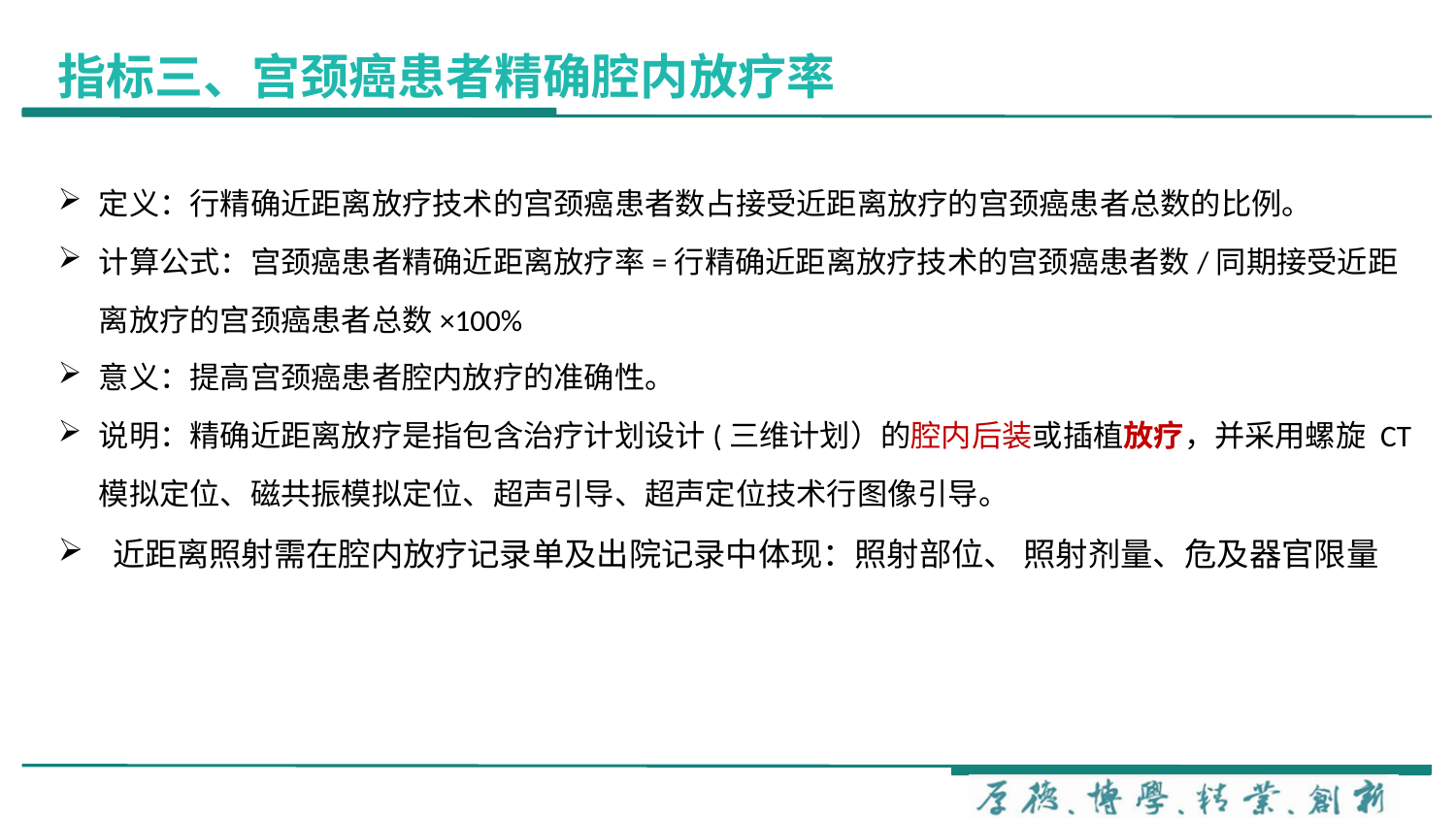

指标三、宫颈癌患者精确腔内放疗率

定义：行精确近距离放疗技术的宫颈癌患者数占接受近距离放疗的宫颈癌患者总数的比例。
计算公式：宫颈癌患者精确近距离放疗率=行精确近距离放疗技术的宫颈癌患者数/同期接受近距离放疗的宫颈癌患者总数×100%
意义：提高宫颈癌患者腔内放疗的准确性。
说明：精确近距离放疗是指包含治疗计划设计(三维计划）的腔内后装或插植放疗，并采用螺旋 CT 模拟定位、磁共振模拟定位、超声引导、超声定位技术行图像引导。
近距离照射需在腔内放疗记录单及出院记录中体现：照射部位、 照射剂量、危及器官限量